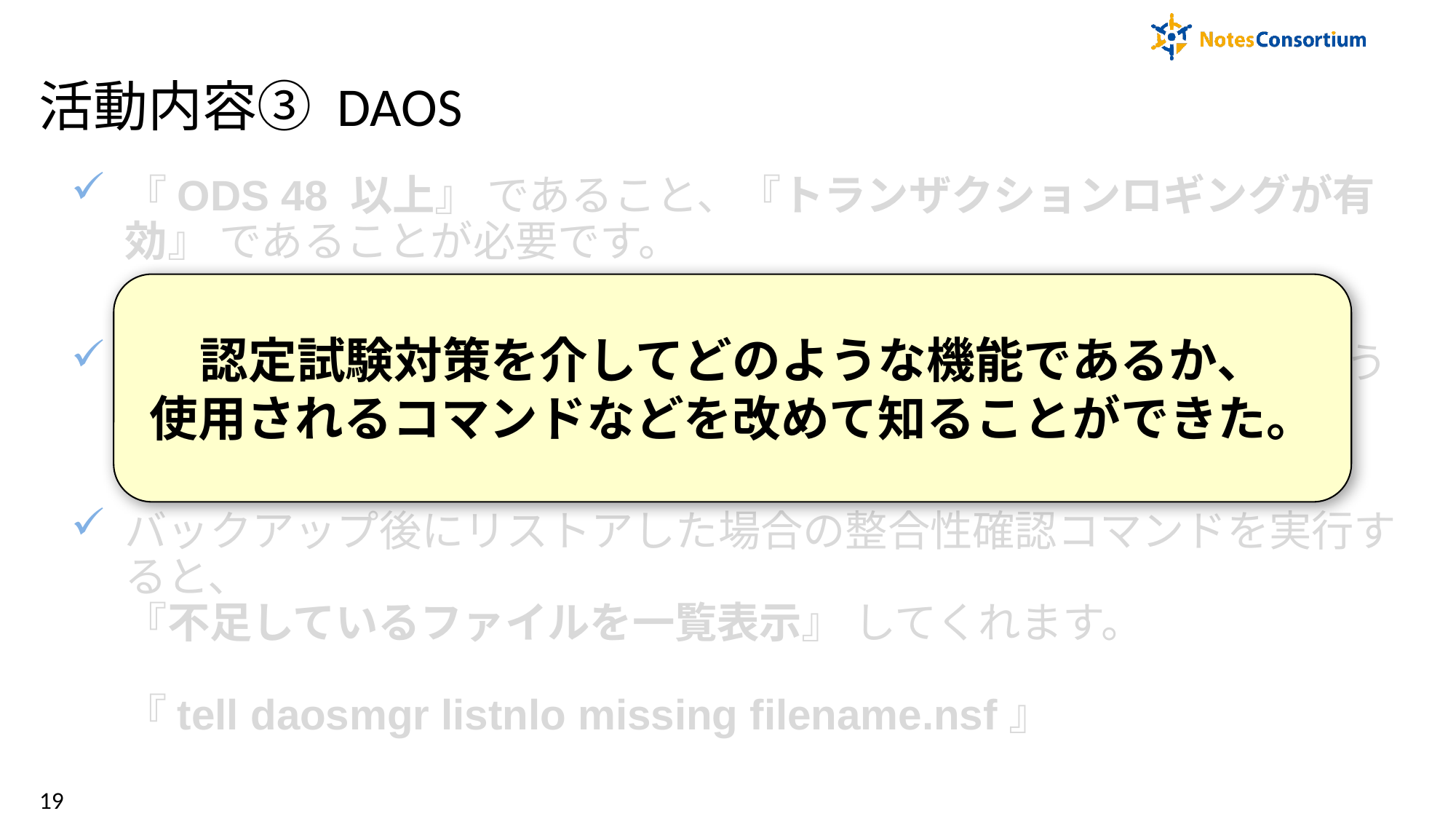

# 活動内容③ DAOS
『ODS 48 以上』 であること、『トランザクションロギングが有効』 であることが必要です。

クラスタリング機能があり、改善を重ねDBの破損の修復まで行う
「シンメトリッククラスタ」まで発展しています。

バックアップ後にリストアした場合の整合性確認コマンドを実行すると、
『不足しているファイルを一覧表示』 してくれます。
『tell daosmgr listnlo missing filename.nsf』
認定試験対策を介してどのような機能であるか、
使用されるコマンドなどを改めて知ることができた。
19